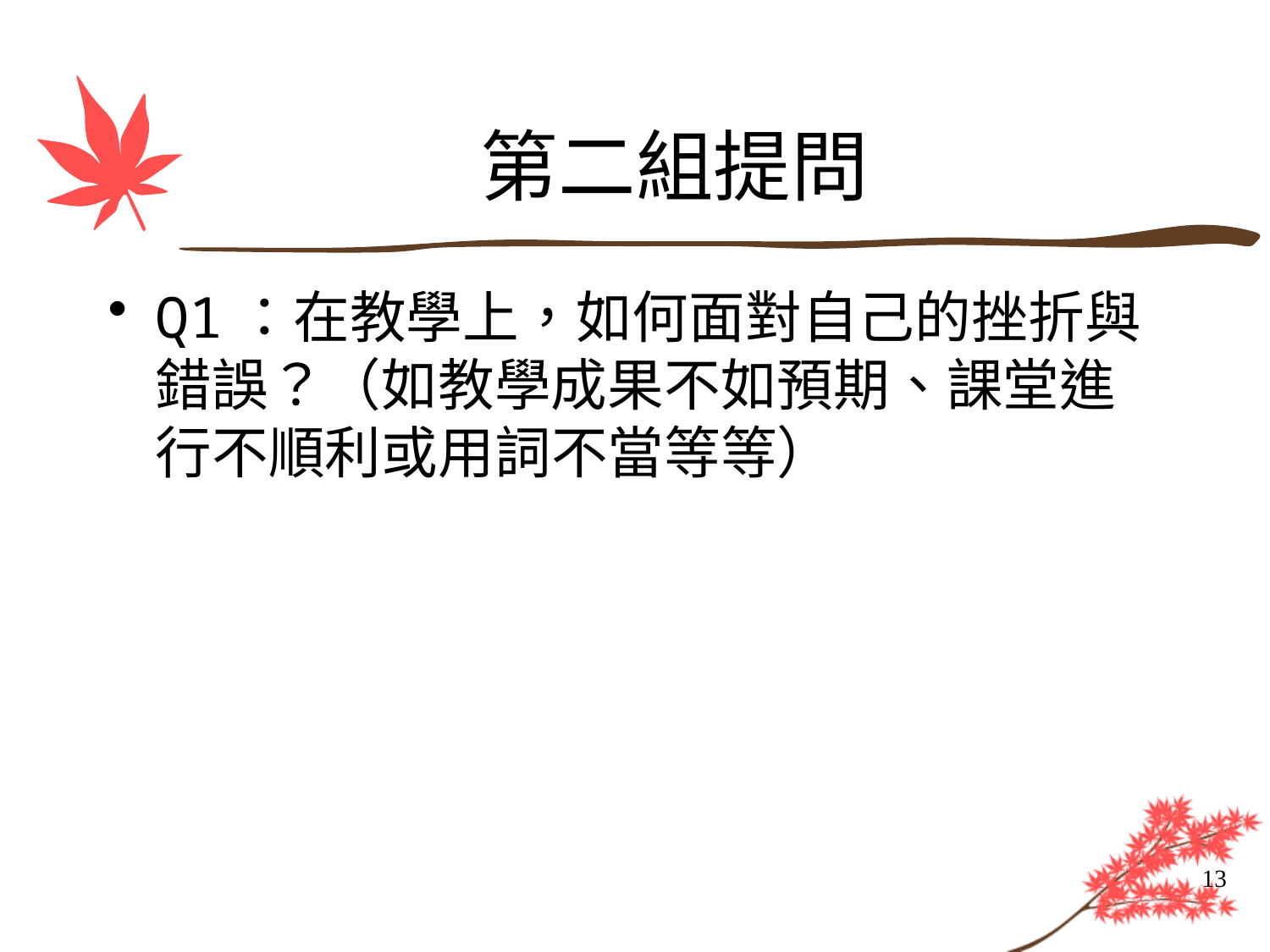

# 第二組提問
Q1：在教學上，如何面對自己的挫折與錯誤？（如教學成果不如預期、課堂進行不順利或用詞不當等等）
13